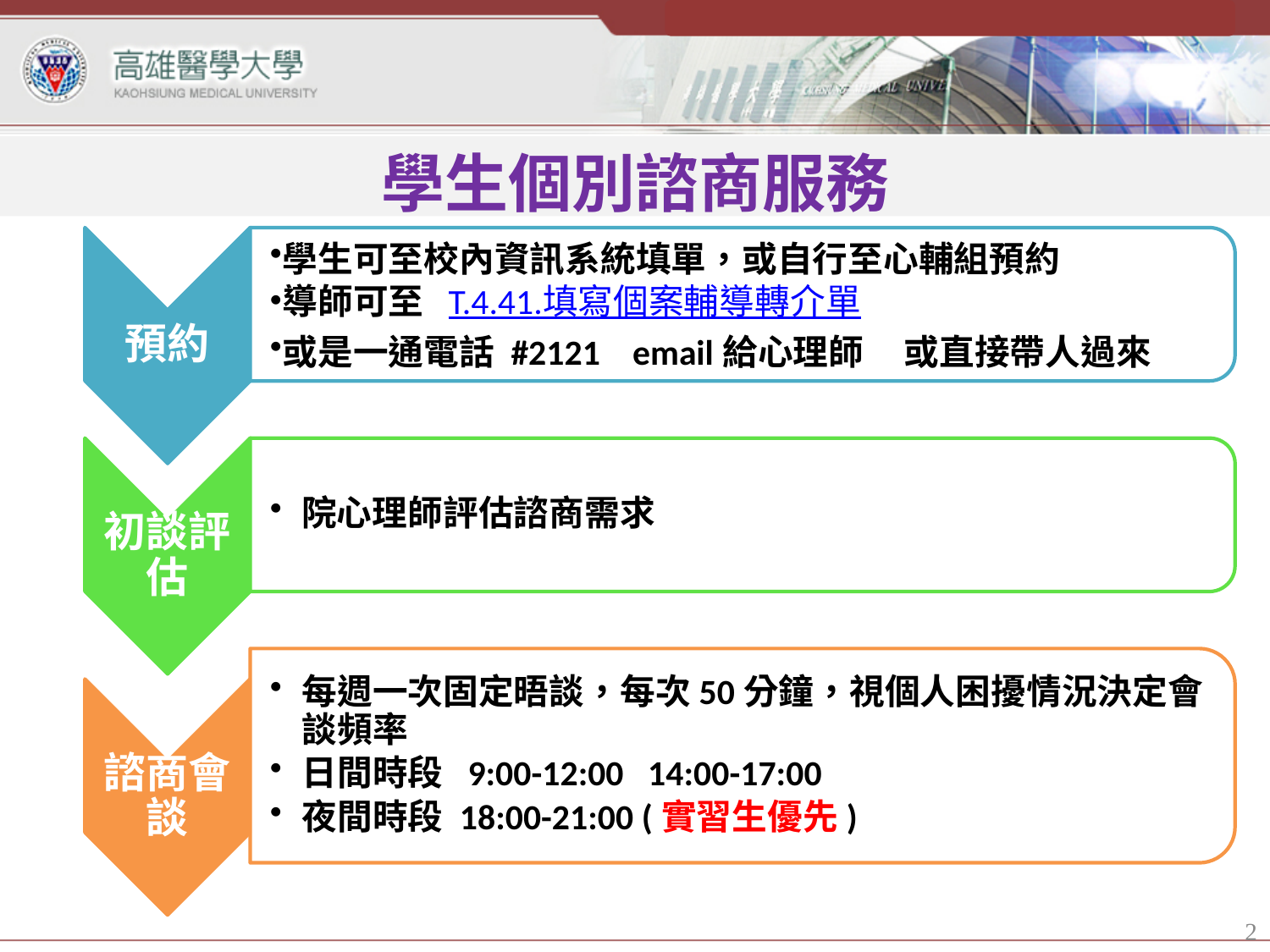

# 學生個別諮商服務
預約
學生可至校內資訊系統填單，或自行至心輔組預約
導師可至  T.4.41.填寫個案輔導轉介單
或是一通電話 #2121    email給心理師     或直接帶人過來
初談評估
院心理師評估諮商需求
諮商會談
每週一次固定晤談，每次50分鐘，視個人困擾情況決定會談頻率
日間時段  9:00-12:00   14:00-17:00
夜間時段 18:00-21:00 (實習生優先)